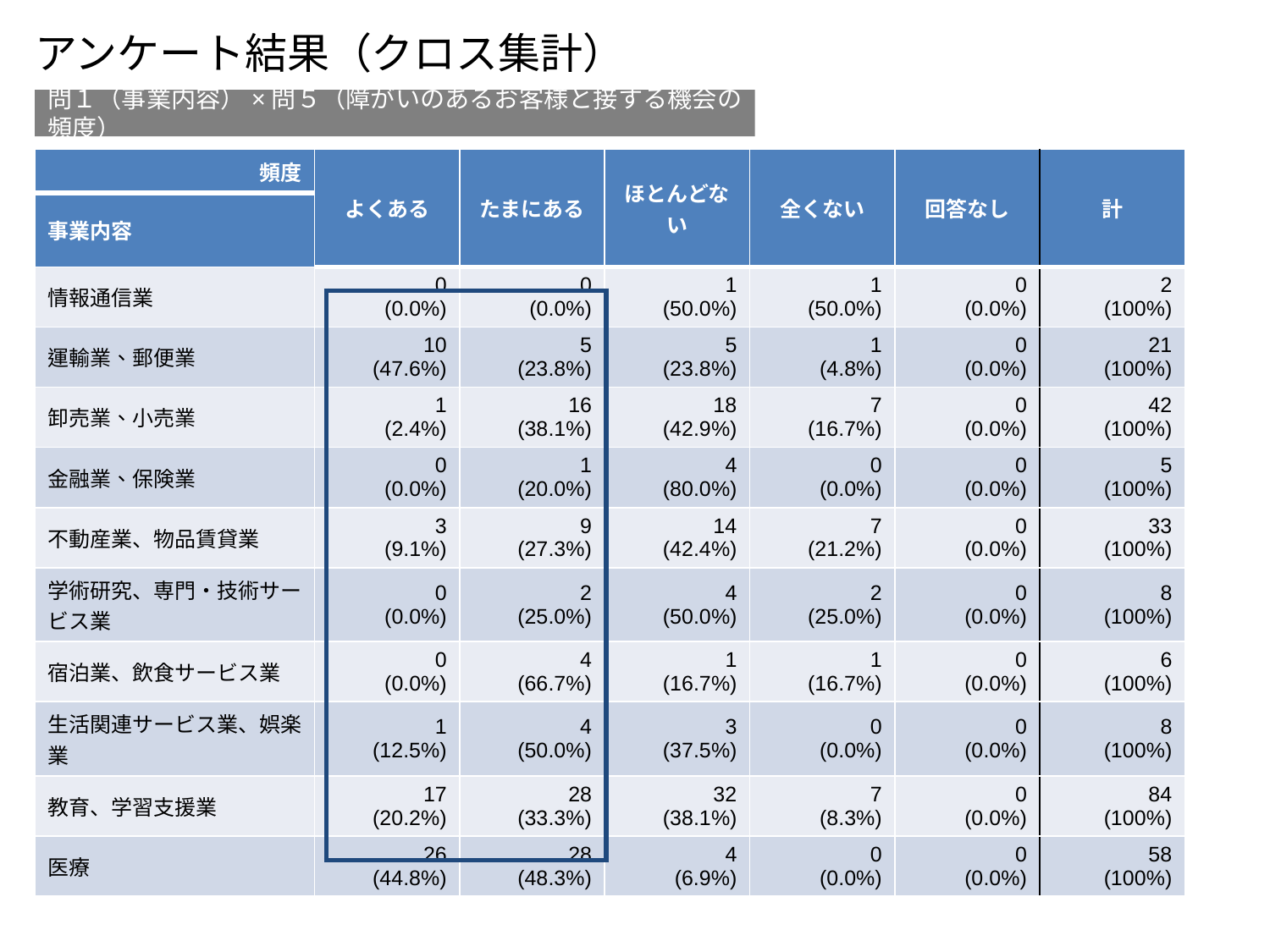

アンケート結果（クロス集計）

問１（事業内容）×問５（障がいのあるお客様と接する機会の頻度）
| 頻度 | よくある | たまにある | ほとんどない | 全くない | 回答なし | 計 |
| --- | --- | --- | --- | --- | --- | --- |
| 事業内容 |  |  |  |  |  |  |
| 情報通信業 | 0 (0.0%) | 0 (0.0%) | 1 (50.0%) | 1 (50.0%) | 0 (0.0%) | 2 (100%) |
| 運輸業、郵便業 | 10 (47.6%) | 5 (23.8%) | 5 (23.8%) | 1 (4.8%) | 0 (0.0%) | 21 (100%) |
| 卸売業、小売業 | 1 (2.4%) | 16 (38.1%) | 18 (42.9%) | 7 (16.7%) | 0 (0.0%) | 42 (100%) |
| 金融業、保険業 | 0 (0.0%) | 1 (20.0%) | 4 (80.0%) | 0 (0.0%) | 0 (0.0%) | 5 (100%) |
| 不動産業、物品賃貸業 | 3 (9.1%) | 9 (27.3%) | 14 (42.4%) | 7 (21.2%) | 0 (0.0%) | 33 (100%) |
| 学術研究、専門・技術サービス業 | 0 (0.0%) | 2 (25.0%) | 4 (50.0%) | 2 (25.0%) | 0 (0.0%) | 8 (100%) |
| 宿泊業、飲食サービス業 | 0 (0.0%) | 4 (66.7%) | 1 (16.7%) | 1 (16.7%) | 0 (0.0%) | 6 (100%) |
| 生活関連サービス業、娯楽業 | 1 (12.5%) | 4 (50.0%) | 3 (37.5%) | 0 (0.0%) | 0 (0.0%) | 8 (100%) |
| 教育、学習支援業 | 17 (20.2%) | 28 (33.3%) | 32 (38.1%) | 7 (8.3%) | 0 (0.0%) | 84 (100%) |
| 医療 | 26 (44.8%) | 28 (48.3%) | 4 (6.9%) | 0 (0.0%) | 0 (0.0%) | 58 (100%) |
|  |
| --- |